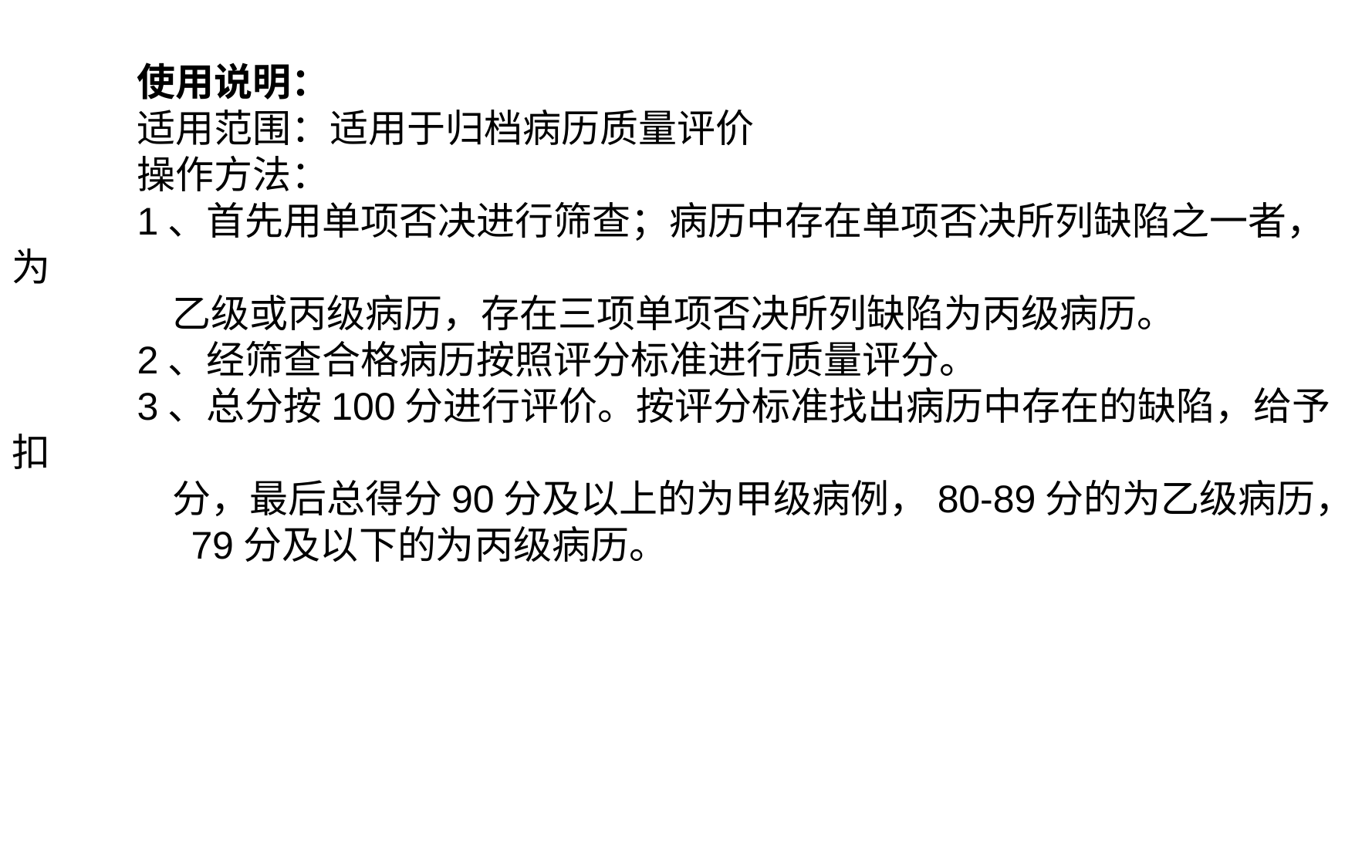

使用说明：
适用范围：适用于归档病历质量评价
操作方法：
1、首先用单项否决进行筛查；病历中存在单项否决所列缺陷之一者，为
   乙级或丙级病历，存在三项单项否决所列缺陷为丙级病历。
2、经筛查合格病历按照评分标准进行质量评分。
3、总分按100分进行评价。按评分标准找出病历中存在的缺陷，给予扣
   分，最后总得分90分及以上的为甲级病例，80-89分的为乙级病历，
     79分及以下的为丙级病历。